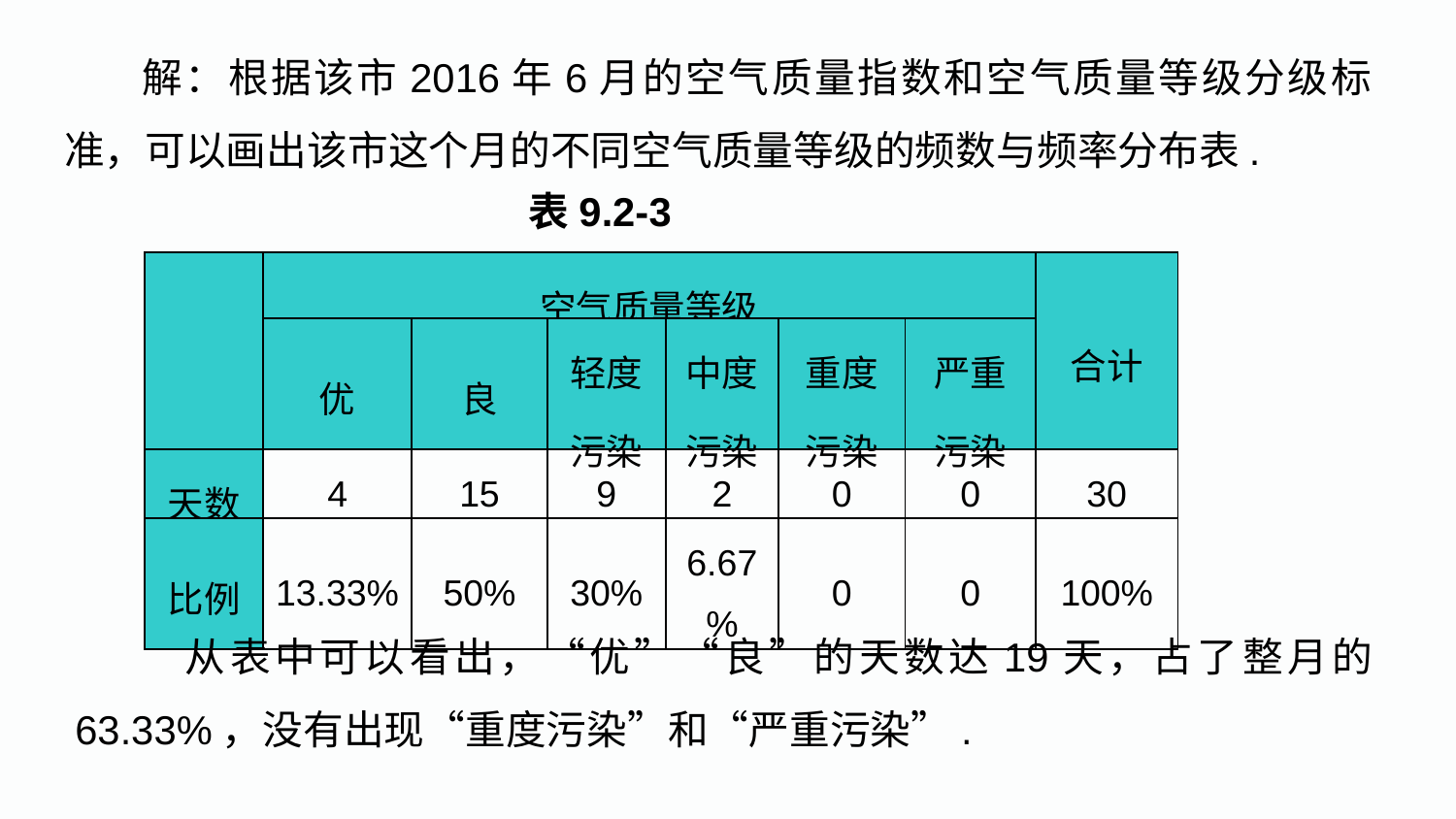

解：根据该市2016年6月的空气质量指数和空气质量等级分级标准，可以画出该市这个月的不同空气质量等级的频数与频率分布表.
表9.2-3
|  | 空气质量等级 |  |  |  |  |  | 合计 |
| --- | --- | --- | --- | --- | --- | --- | --- |
|  | 优 | 良 | 轻度污染 | 中度污染 | 重度污染 | 严重污染 |  |
| 天数 | 4 | 15 | 9 | 2 | 0 | 0 | 30 |
| 比例 | 13.33% | 50% | 30% | 6.67% | 0 | 0 | 100% |
    从表中可以看出，“优”“良”的天数达19天，占了整月的63.33%，没有出现“重度污染”和“严重污染”.